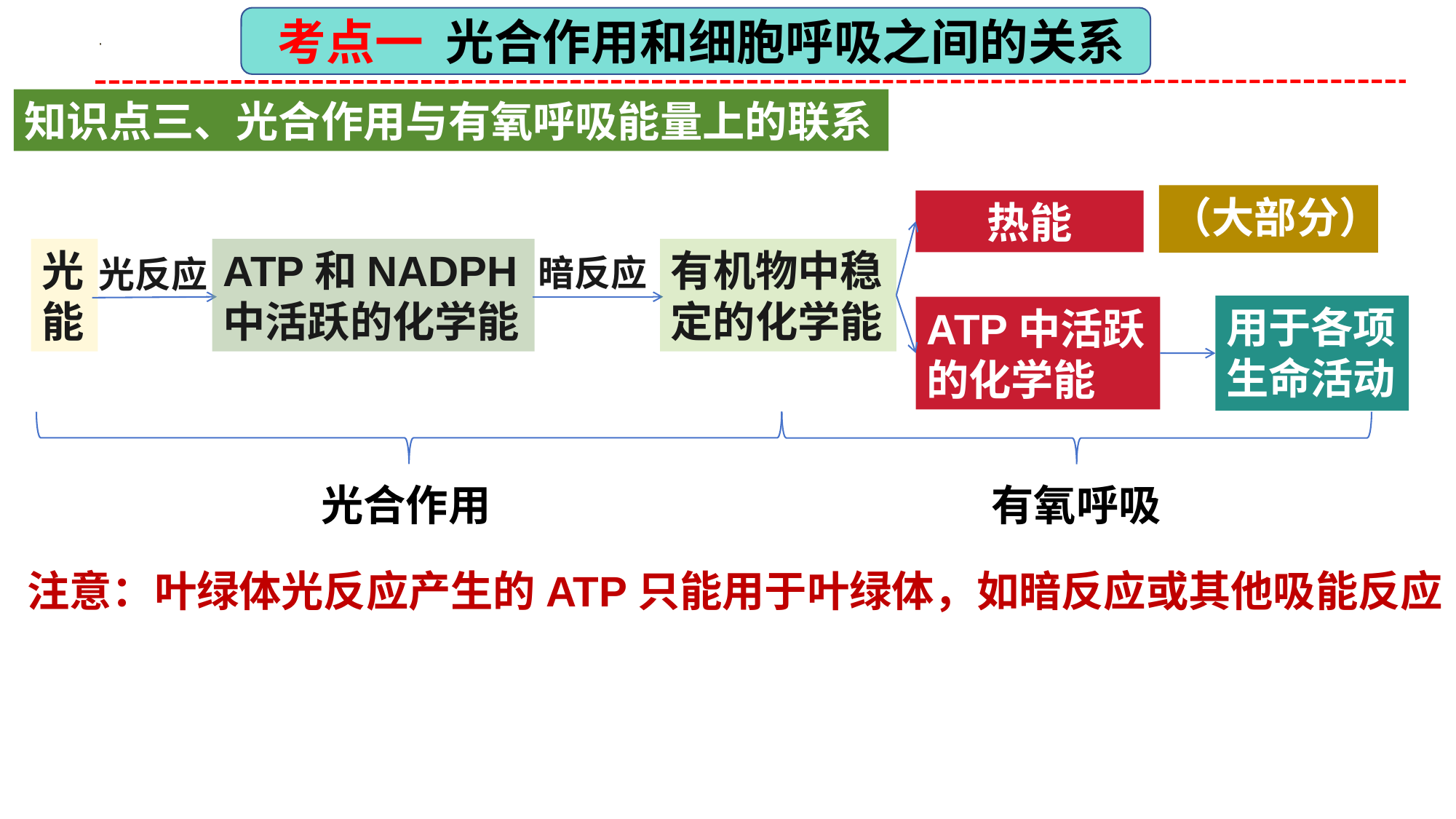

考点一  光合作用和细胞呼吸之间的关系

知识点三、光合作用与有氧呼吸能量上的联系

（大部分）
热能
光能
ATP和NADPH中活跃的化学能
有机物中稳定的化学能
暗反应
光反应
用于各项生命活动
ATP中活跃的化学能
光合作用
有氧呼吸
注意：叶绿体光反应产生的ATP只能用于叶绿体，如暗反应或其他吸能反应